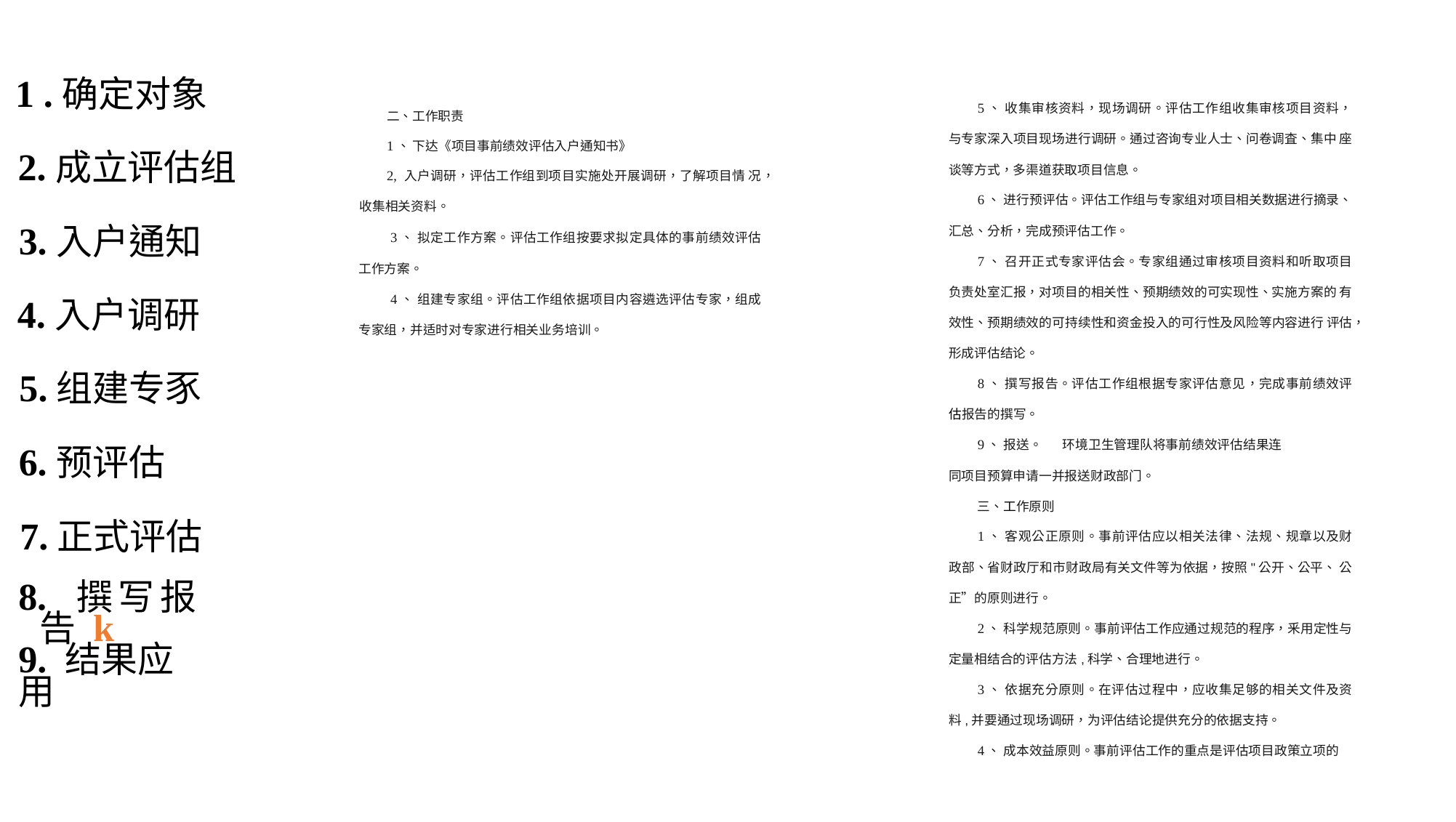

1 .确定对象
5、 收集审核资料，现场调研。评估工作组收集审核项目资料， 与专家深入项目现场进行调研。通过咨询专业人士、问卷调査、集中 座谈等方式，多渠道获取项目信息。
6、 进行预评估。评估工作组与专家组对项目相关数据进行摘录、 汇总、分析，完成预评估工作。
7、 召开正式专家评估会。专家组通过审核项目资料和听取项目 负责处室汇报，对项目的相关性、预期绩效的可实现性、实施方案的 有效性、预期绩效的可持续性和资金投入的可行性及风险等内容进行 评估，形成评估结论。
8、 撰写报告。评估工作组根据专家评估意见，完成事前绩效评 估报告的撰写。
9、 报送。       环境卫生管理队将事前绩效评估结果连
同项目预算申请一并报送财政部门。
三、工作原则
1、 客观公正原则。事前评估应以相关法律、法规、规章以及财 政部、省财政厅和市财政局有关文件等为依据，按照"公开、公平、 公正”的原则进行。
2、 科学规范原则。事前评估工作应通过规范的程序，釆用定性与 定量相结合的评估方法,科学、合理地进行。
3、 依据充分原则。在评估过程中，应收集足够的相关文件及资 料,并要通过现场调研，为评估结论提供充分的依据支持。
4、 成本效益原则。事前评估工作的重点是评估项目政策立项的
二、工作职责
1、 下达《项目事前绩效评估入户通知书》
2, 入户调研，评估工作组到项目实施处开展调研，了解项目情 况，收集相关资料。
2.成立评估组
3、 拟定工作方案。评估工作组按要求拟定具体的事前绩效评估 工作方案。
4、 组建专家组。评估工作组依据项目内容遴选评估专家，组成 专家组，并适时对专家进行相关业务培训。
3.入户通知
4.入户调研
5.组建专豕
6.预评估
7.正式评估
8. 撰写报告 k
9. 结果应用